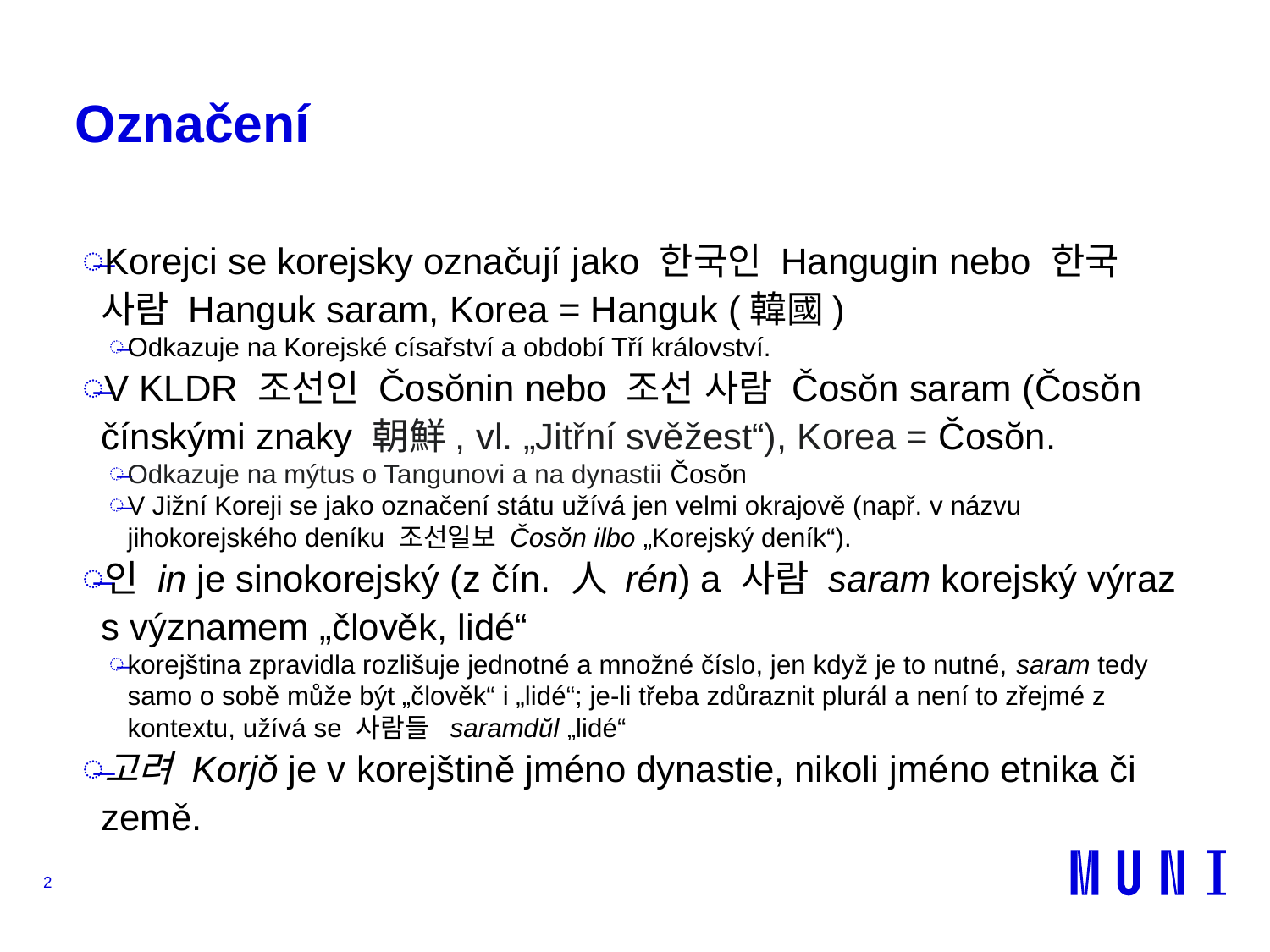

# Označení
Korejci se korejsky označují jako 한국인 Hangugin nebo 한국 사람 Hanguk saram, Korea = Hanguk (韓國)
Odkazuje na Korejské císařství a období Tří království.
V KLDR 조선인 Čosŏnin nebo 조선 사람 Čosŏn saram (Čosŏn čínskými znaky 朝鮮, vl. „Jitřní svěžest“), Korea = Čosŏn.
Odkazuje na mýtus o Tangunovi a na dynastii Čosŏn
V Jižní Koreji se jako označení státu užívá jen velmi okrajově (např. v názvu jihokorejského deníku 조선일보 Čosŏn ilbo „Korejský deník“).
인 in je sinokorejský (z čín. 人 rén) a 사람 saram korejský výraz s významem „člověk, lidé“
korejština zpravidla rozlišuje jednotné a množné číslo, jen když je to nutné, saram tedy samo o sobě může být „člověk“ i „lidé“; je-li třeba zdůraznit plurál a není to zřejmé z kontextu, užívá se 사람들  saramdŭl „lidé“
고려 Korjŏ je v korejštině jméno dynastie, nikoli jméno etnika či země.
2